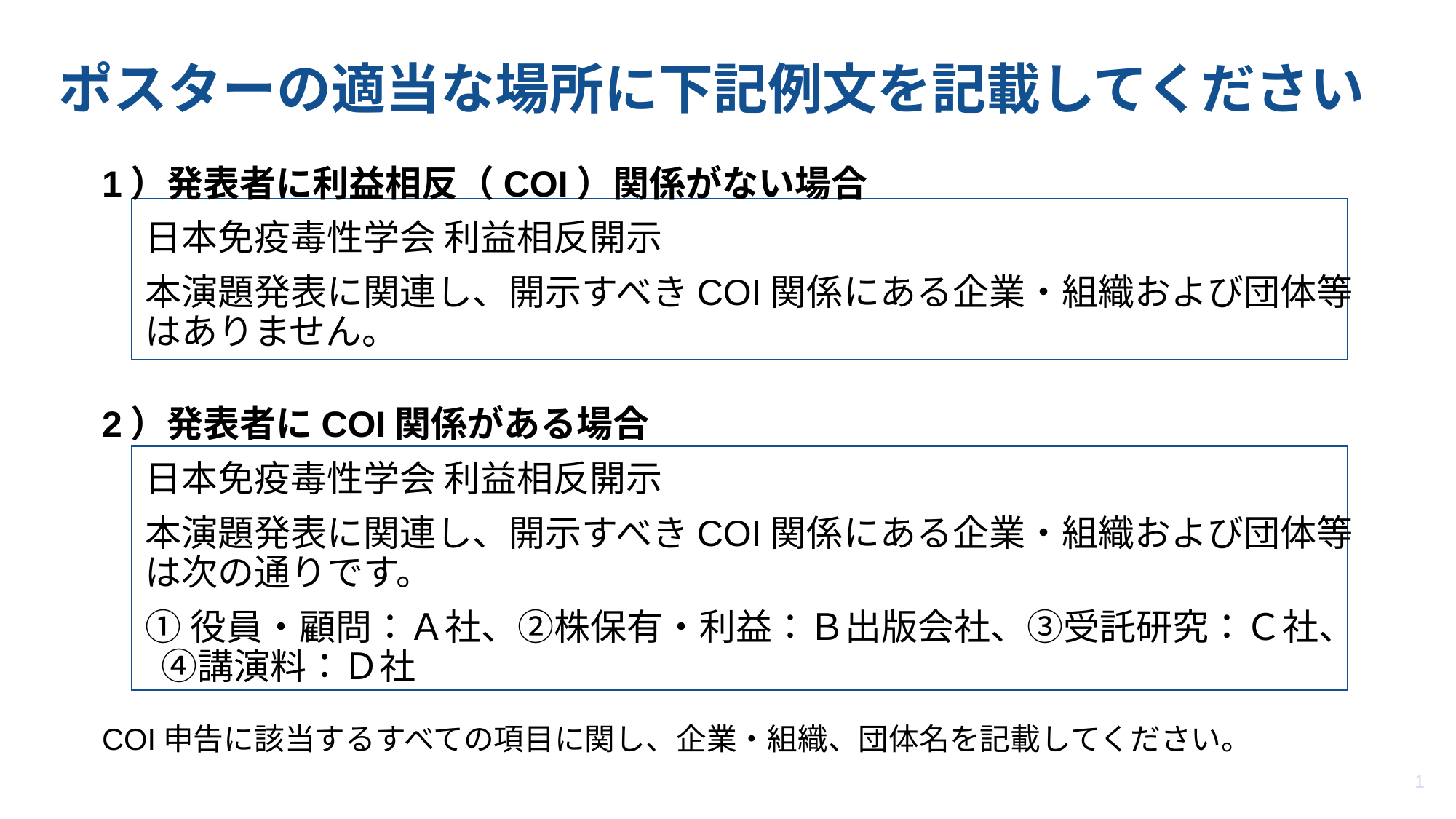

# ポスターの適当な場所に下記例文を記載してください
1）発表者に利益相反（COI）関係がない場合
日本免疫毒性学会 利益相反開示
本演題発表に関連し、開示すべきCOI関係にある企業・組織および団体等はありません。

2）発表者にCOI関係がある場合
日本免疫毒性学会 利益相反開示
本演題発表に関連し、開示すべきCOI関係にある企業・組織および団体等は次の通りです。
①役員・顧問：Ａ社、②株保有・利益：Ｂ出版会社、③受託研究：Ｃ社、  ④講演料：Ｄ社

COI申告に該当するすべての項目に関し、企業・組織、団体名を記載してください。

1